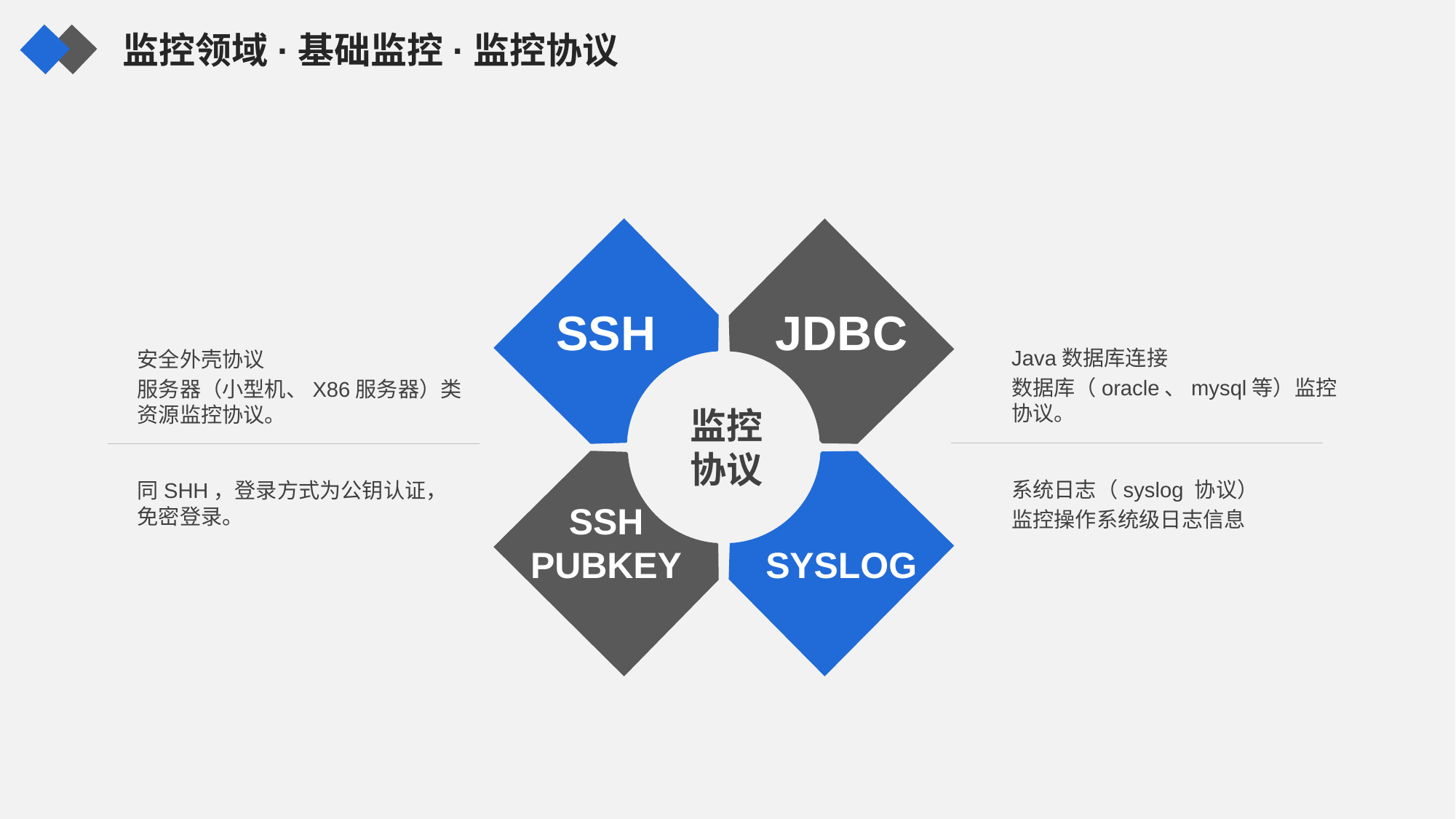

监控领域·基础监控·监控协议

SSH
JDBC
Java数据库连接
数据库（oracle、mysql等）监控协议。
安全外壳协议
服务器（小型机、X86服务器）类资源监控协议。
监控
协议
SSH
PUBKEY

SYSLOG
系统日志（syslog 协议）
监控操作系统级日志信息
同SHH，登录方式为公钥认证，免密登录。